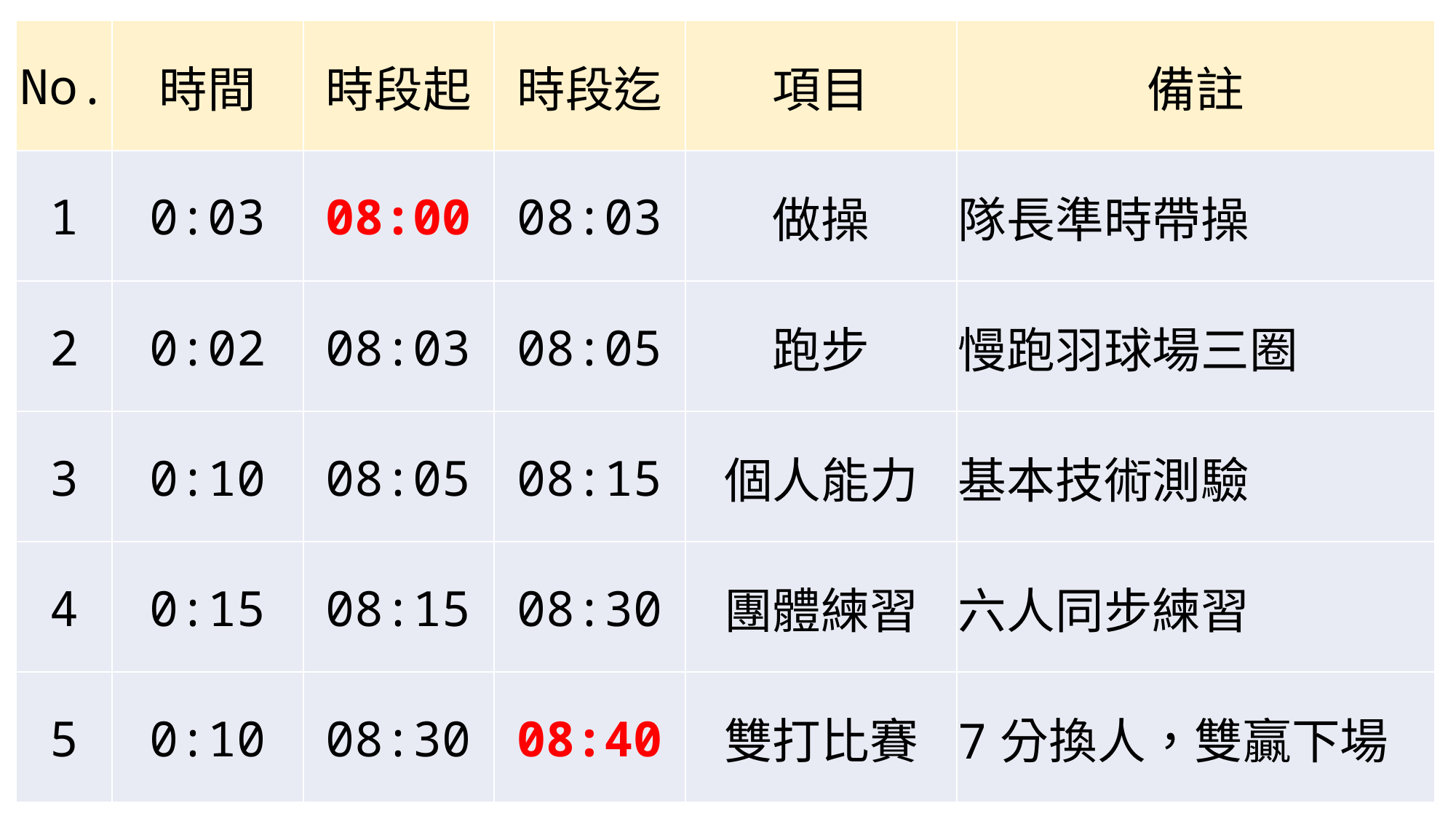

| No. | 時間 | 時段起 | 時段迄 | 項目 | 備註 |
| --- | --- | --- | --- | --- | --- |
| 1 | 0:03 | 08:00 | 08:03 | 做操 | 隊長準時帶操 |
| 2 | 0:02 | 08:03 | 08:05 | 跑步 | 慢跑羽球場三圈 |
| 3 | 0:10 | 08:05 | 08:15 | 個人能力 | 基本技術測驗 |
| 4 | 0:15 | 08:15 | 08:30 | 團體練習 | 六人同步練習 |
| 5 | 0:10 | 08:30 | 08:40 | 雙打比賽 | 7分換人，雙贏下場 |
19